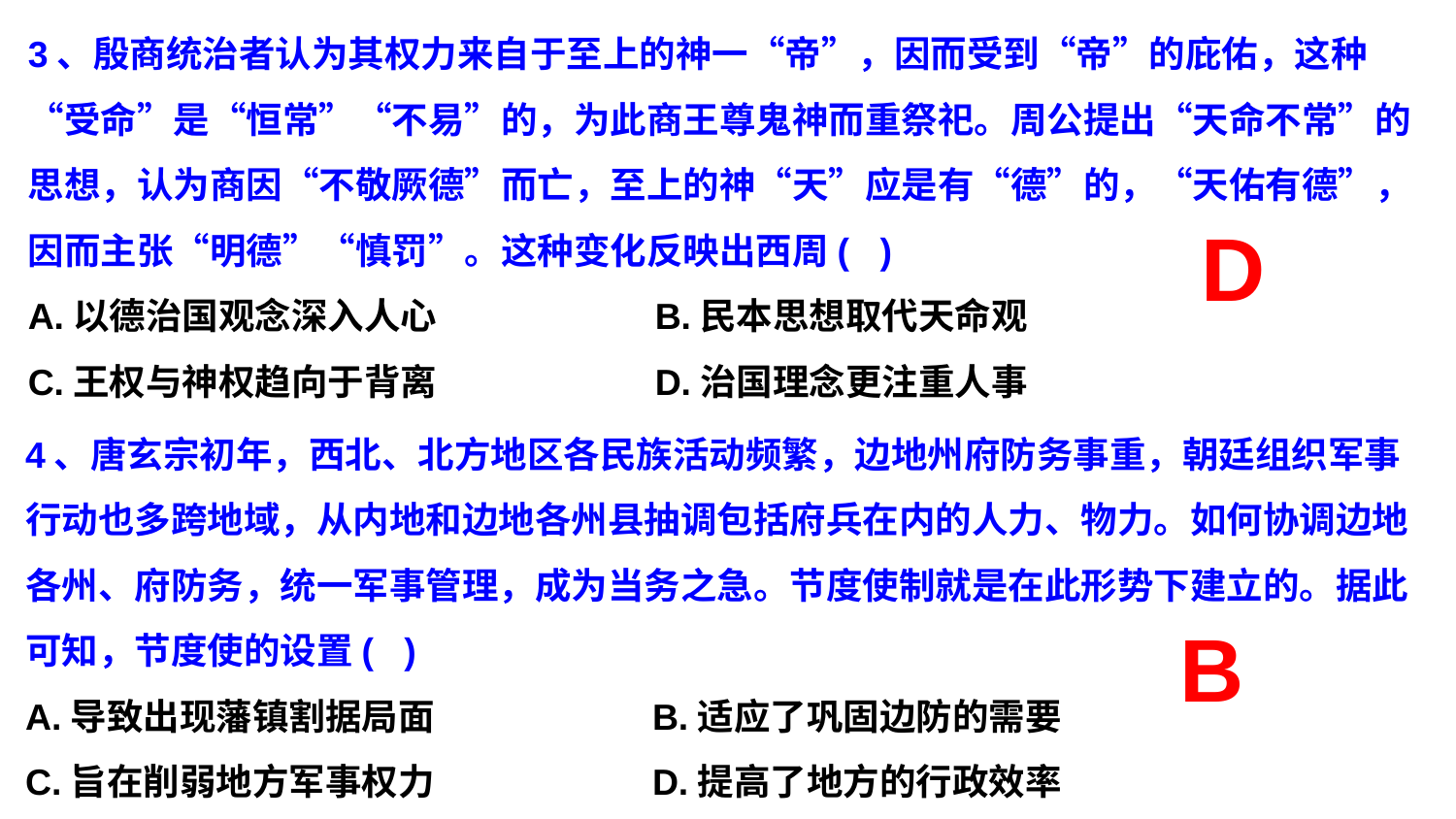

3、殷商统治者认为其权力来自于至上的神一“帝”，因而受到“帝”的庇佑，这种“受命”是“恒常”“不易”的，为此商王尊鬼神而重祭祀。周公提出“天命不常”的思想，认为商因“不敬厥德”而亡，至上的神“天”应是有“德”的，“天佑有德”，因而主张“明德”“慎罚”。这种变化反映出西周(   )
A.以德治国观念深入人心	                      B.民本思想取代天命观
C.王权与神权趋向于背离	                      D.治国理念更注重人事
D
4、唐玄宗初年，西北、北方地区各民族活动频繁，边地州府防务事重，朝廷组织军事行动也多跨地域，从内地和边地各州县抽调包括府兵在内的人力、物力。如何协调边地各州、府防务，统一军事管理，成为当务之急。节度使制就是在此形势下建立的。据此可知，节度使的设置(   )
A.导致出现藩镇割据局面	                      B.适应了巩固边防的需要
C.旨在削弱地方军事权力	                      D.提高了地方的行政效率
B